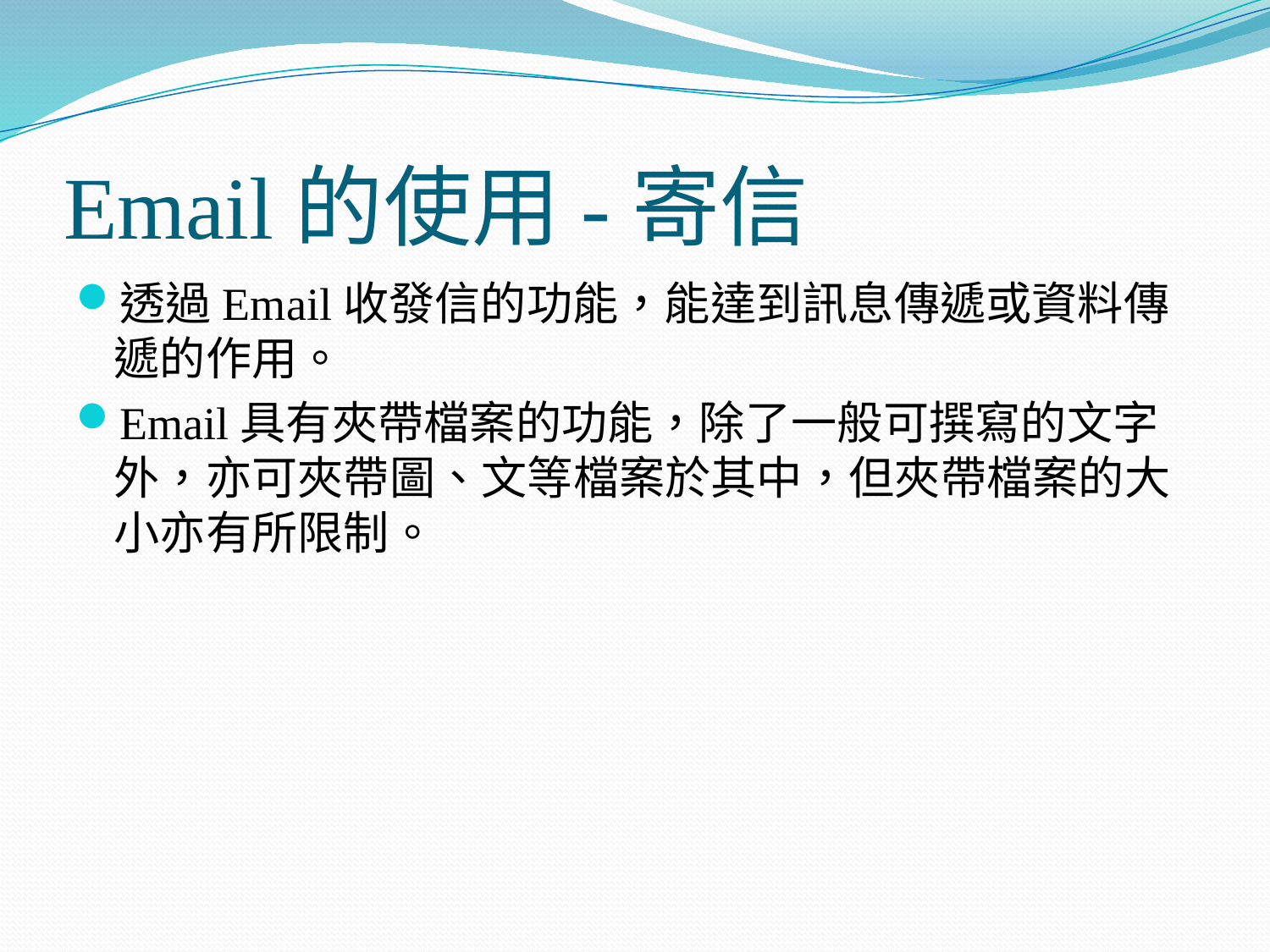

# Email的使用-寄信
透過Email收發信的功能，能達到訊息傳遞或資料傳遞的作用。
Email具有夾帶檔案的功能，除了一般可撰寫的文字外，亦可夾帶圖、文等檔案於其中，但夾帶檔案的大小亦有所限制。